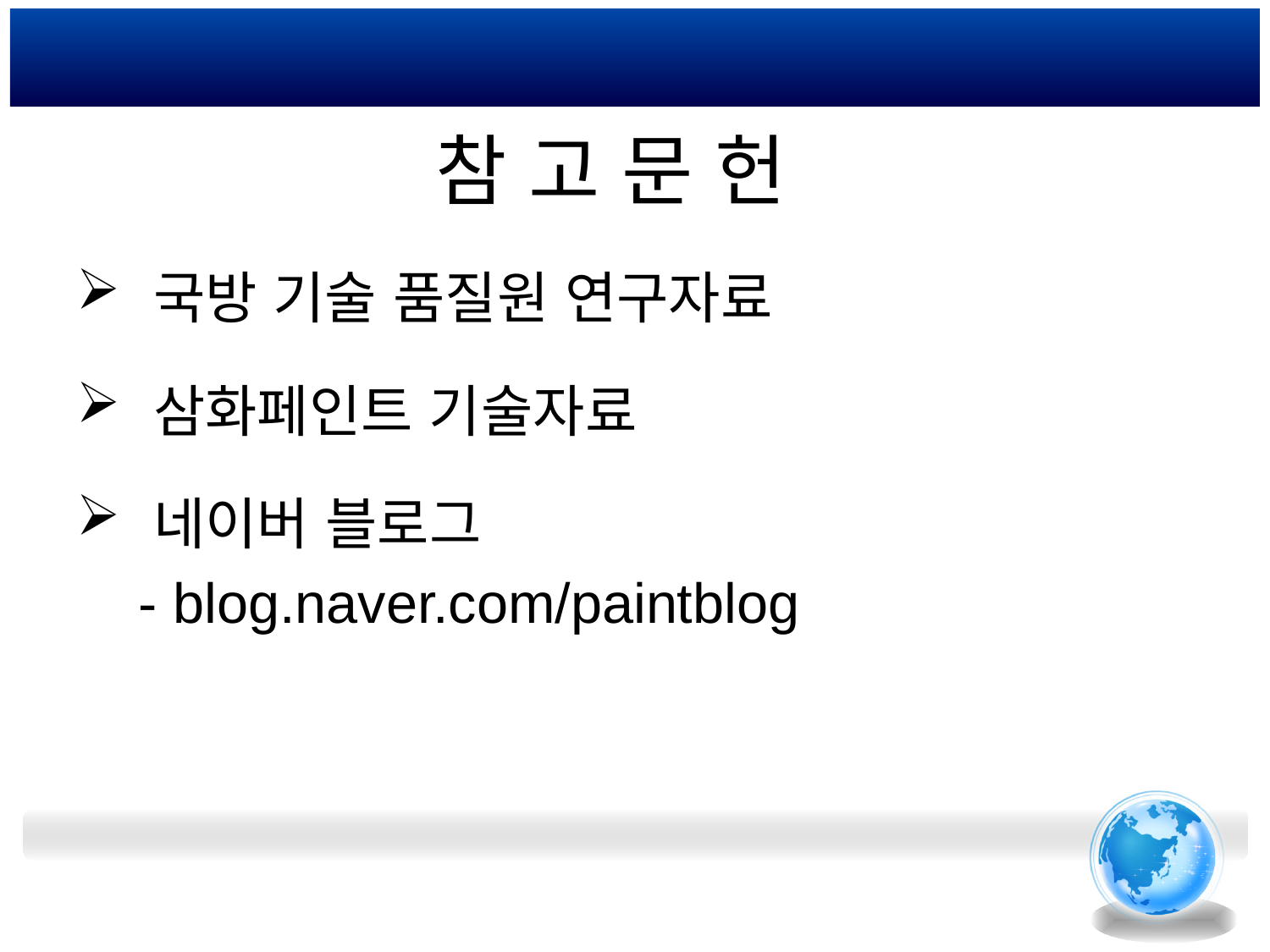

# 참 고 문 헌
 국방 기술 품질원 연구자료
 삼화페인트 기술자료
 네이버 블로그
    - blog.naver.com/paintblog